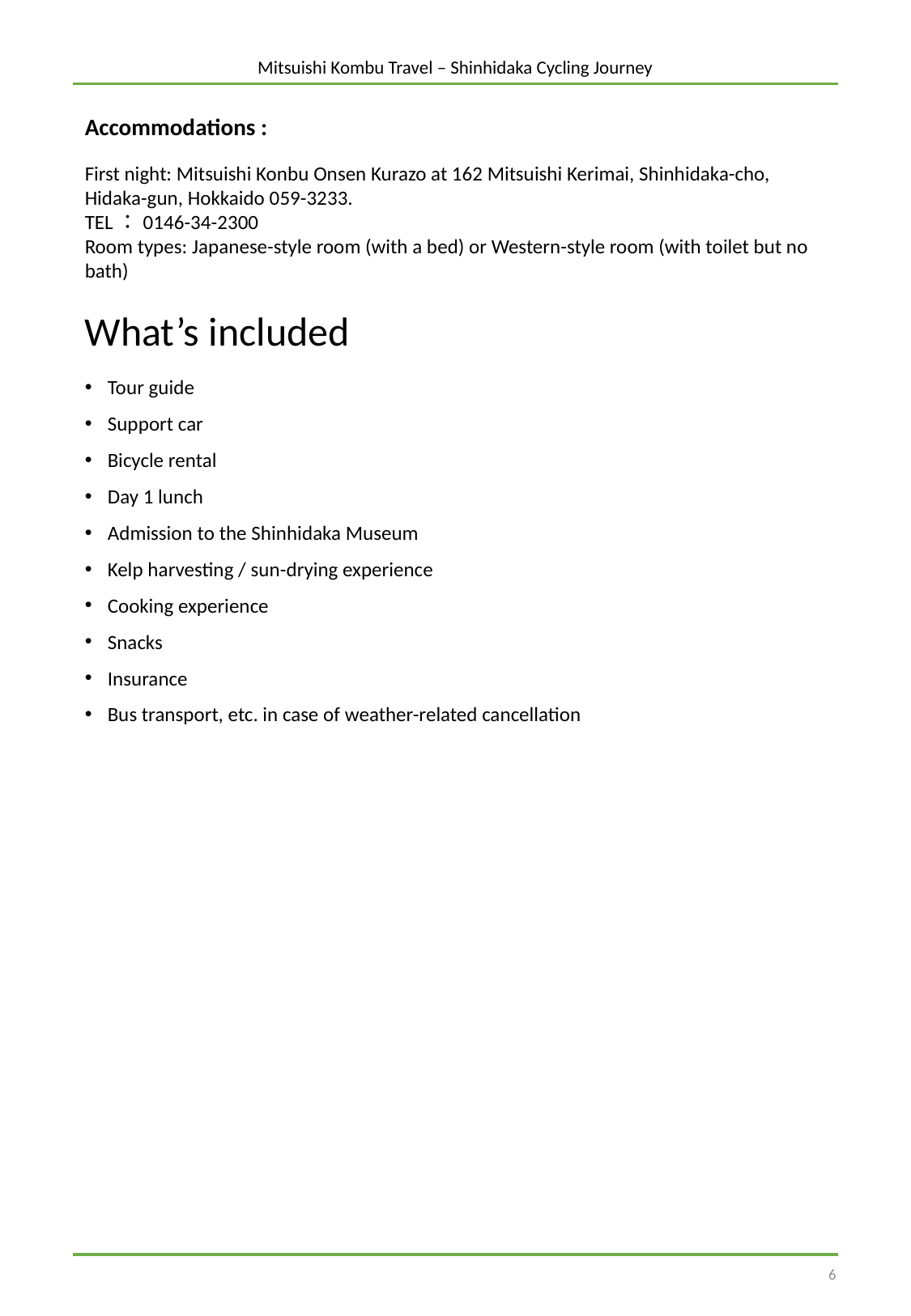

Mitsuishi Kombu Travel – Shinhidaka Cycling Journey
Accommodations :
宿泊先の情報
宿泊の種別（ホテル、キャンプ、山小屋など）（分かれば名称も入れる）
部屋タイプ、バス・トイレなど
First night: Mitsuishi Konbu Onsen Kurazo at 162 Mitsuishi Kerimai, Shinhidaka-cho, Hidaka-gun, Hokkaido 059-3233.
TEL：0146-34-2300
Room types: Japanese-style room (with a bed) or Western-style room (with toilet but no bath)

What’s included
Tour guide
Support car
Bicycle rental
Day 1 lunch
Admission to the Shinhidaka Museum
Kelp harvesting / sun-drying experience
Cooking experience
Snacks
Insurance
Bus transport, etc. in case of weather-related cancellation
ツアー代金に含まれるもの